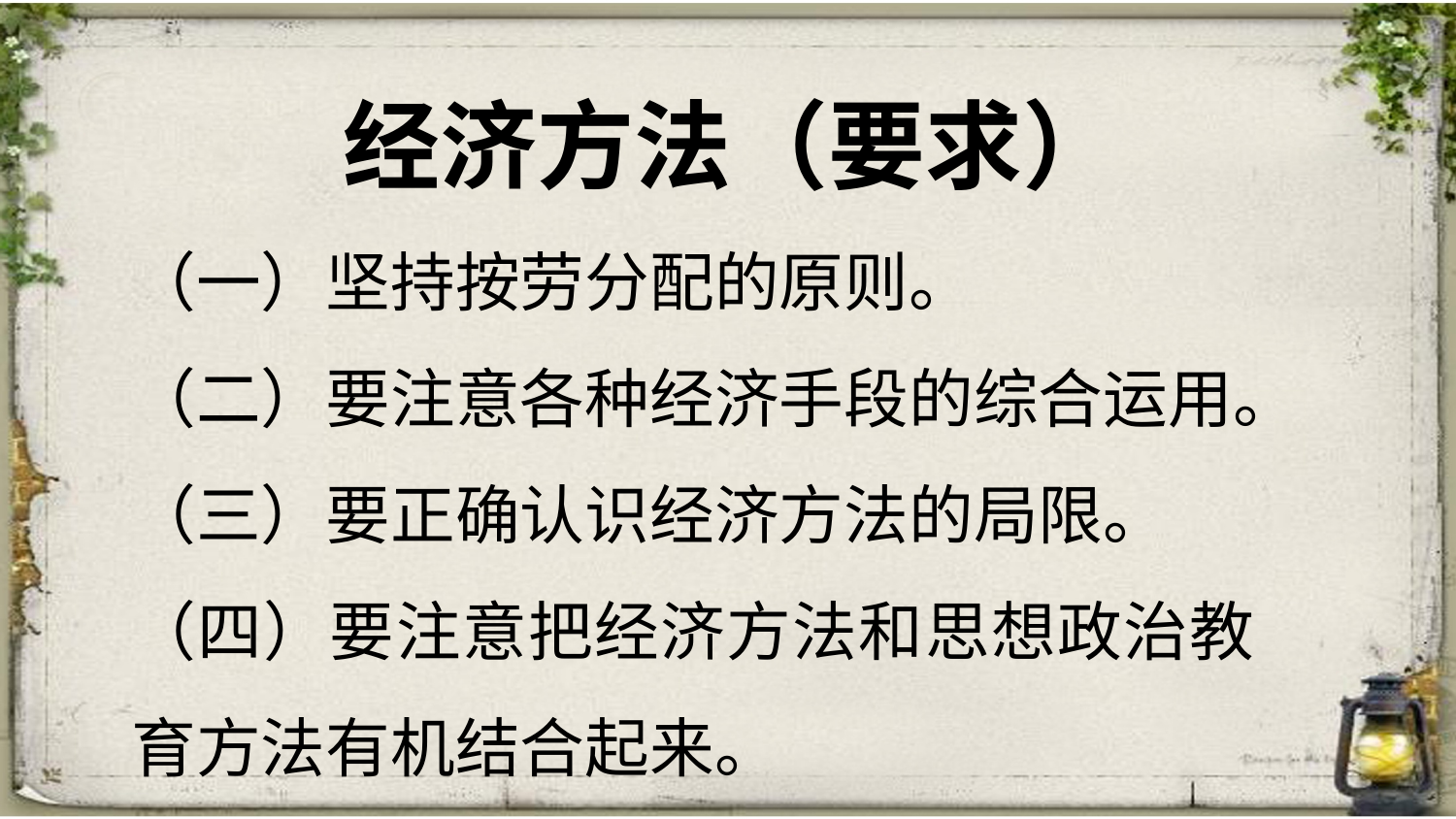

经济方法（要求）
（一）坚持按劳分配的原则。
（二）要注意各种经济手段的综合运用。
（三）要正确认识经济方法的局限。
（四）要注意把经济方法和思想政治教    育方法有机结合起来。